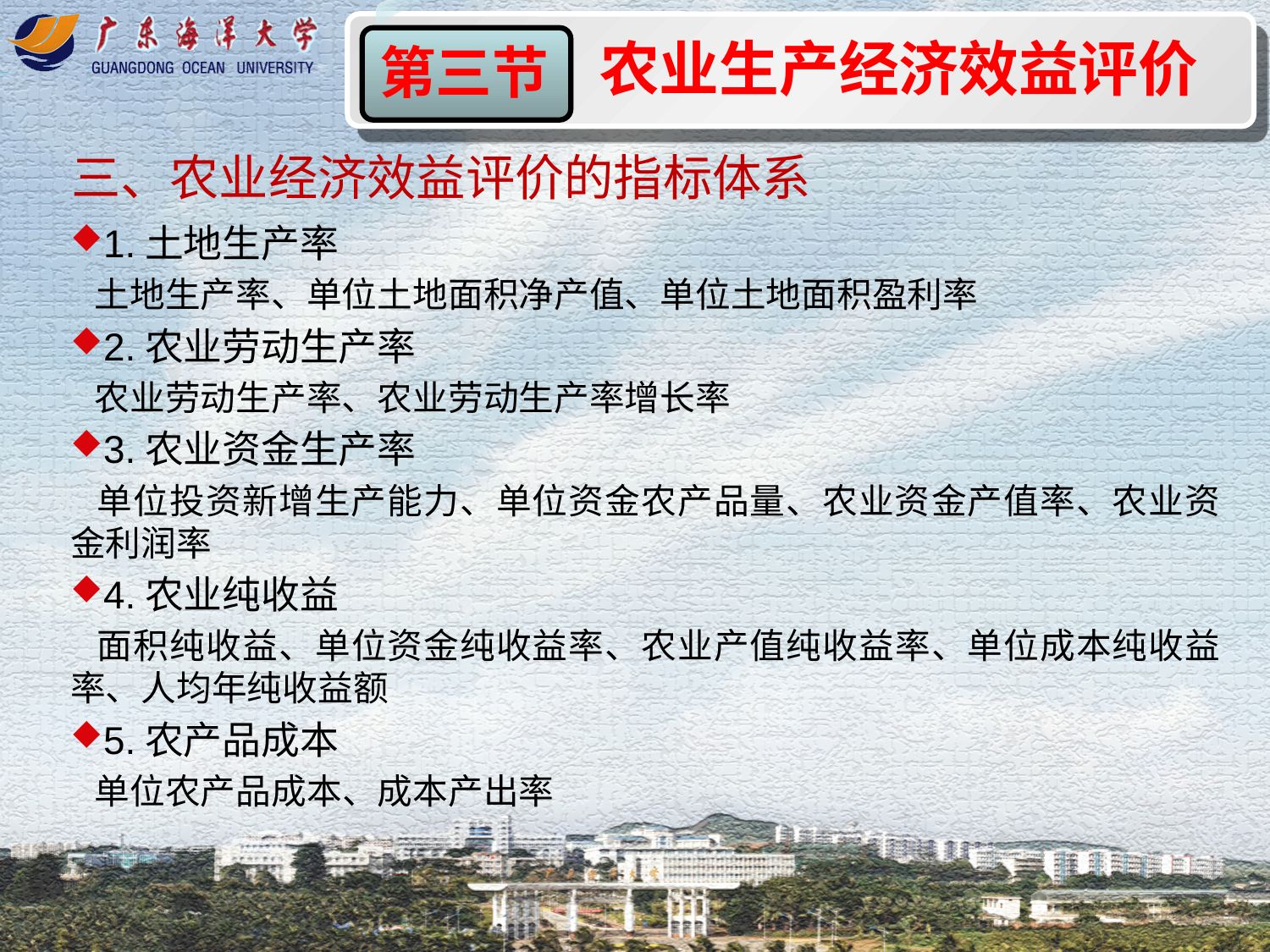

农业生产经济效益评价

第三节
三、农业经济效益评价的指标体系
1.土地生产率
  土地生产率、单位土地面积净产值、单位土地面积盈利率
2.农业劳动生产率
  农业劳动生产率、农业劳动生产率增长率
3.农业资金生产率
  单位投资新增生产能力、单位资金农产品量、农业资金产值率、农业资金利润率
4.农业纯收益
  面积纯收益、单位资金纯收益率、农业产值纯收益率、单位成本纯收益率、人均年纯收益额
5.农产品成本
  单位农产品成本、成本产出率